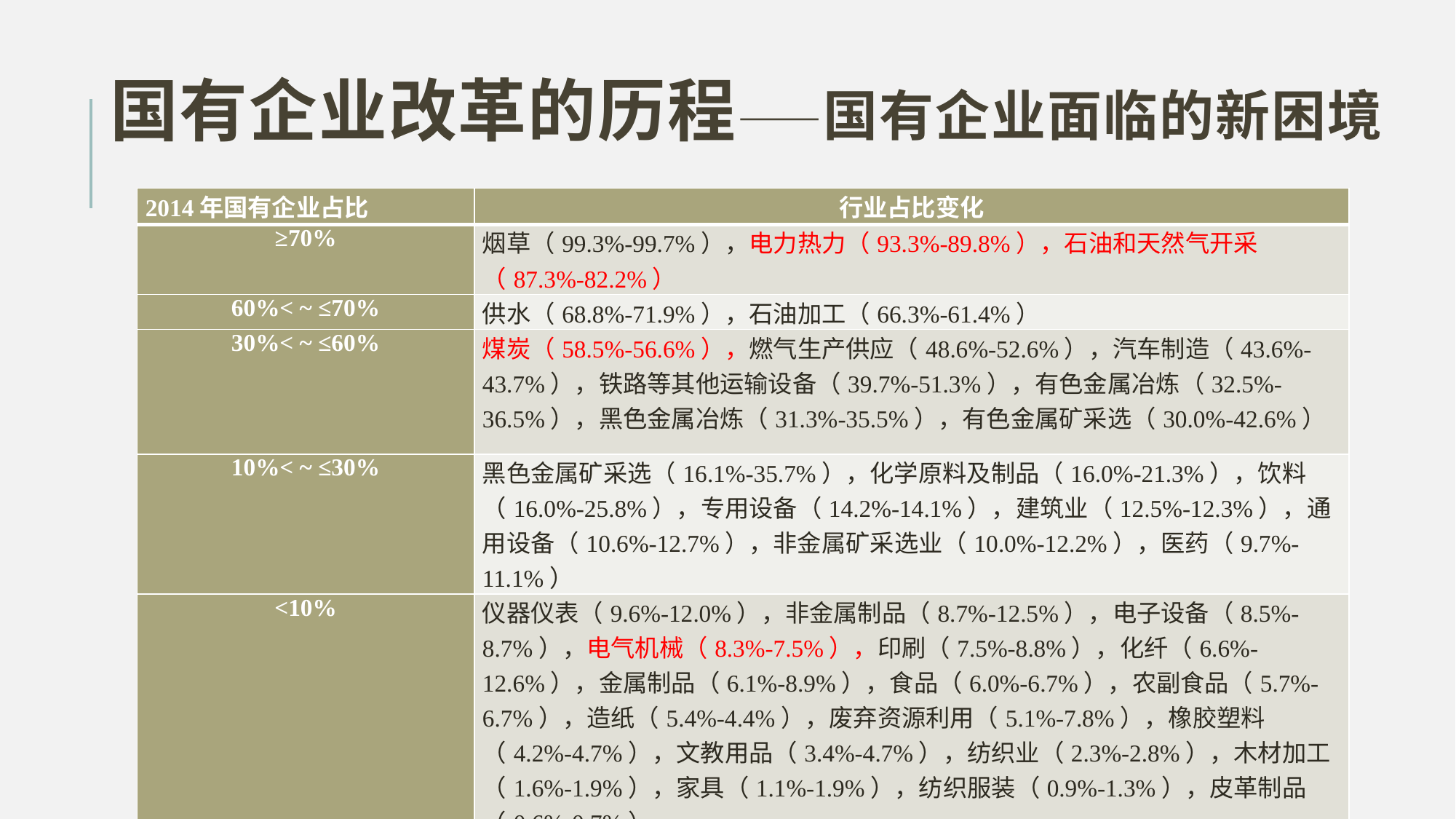

# 国有企业改革的历程——国有企业面临的新困境
| 2014年国有企业占比 | 行业占比变化 |
| --- | --- |
| ≥70% | 烟草（99.3%-99.7%），电力热力（93.3%-89.8%），石油和天然气开采（87.3%-82.2%） |
| 60%< ~ ≤70% | 供水（68.8%-71.9%），石油加工（66.3%-61.4%） |
| 30%< ~ ≤60% | 煤炭（58.5%-56.6%），燃气生产供应（48.6%-52.6%），汽车制造（43.6%-43.7%），铁路等其他运输设备（39.7%-51.3%），有色金属冶炼（32.5%-36.5%），黑色金属冶炼（31.3%-35.5%），有色金属矿采选（30.0%-42.6%） |
| 10%< ~ ≤30% | 黑色金属矿采选（16.1%-35.7%），化学原料及制品（16.0%-21.3%），饮料（16.0%-25.8%），专用设备（14.2%-14.1%），建筑业（12.5%-12.3%），通用设备（10.6%-12.7%），非金属矿采选业（10.0%-12.2%），医药（9.7%-11.1%） |
| <10% | 仪器仪表（9.6%-12.0%），非金属制品（8.7%-12.5%），电子设备（8.5%-8.7%），电气机械（8.3%-7.5%），印刷（7.5%-8.8%），化纤（6.6%-12.6%），金属制品（6.1%-8.9%），食品（6.0%-6.7%），农副食品（5.7%-6.7%），造纸（5.4%-4.4%），废弃资源利用（5.1%-7.8%），橡胶塑料（4.2%-4.7%），文教用品（3.4%-4.7%），纺织业（2.3%-2.8%），木材加工（1.6%-1.9%），家具（1.1%-1.9%），纺织服装（0.9%-1.3%），皮革制品（0.6%-0.7%） |